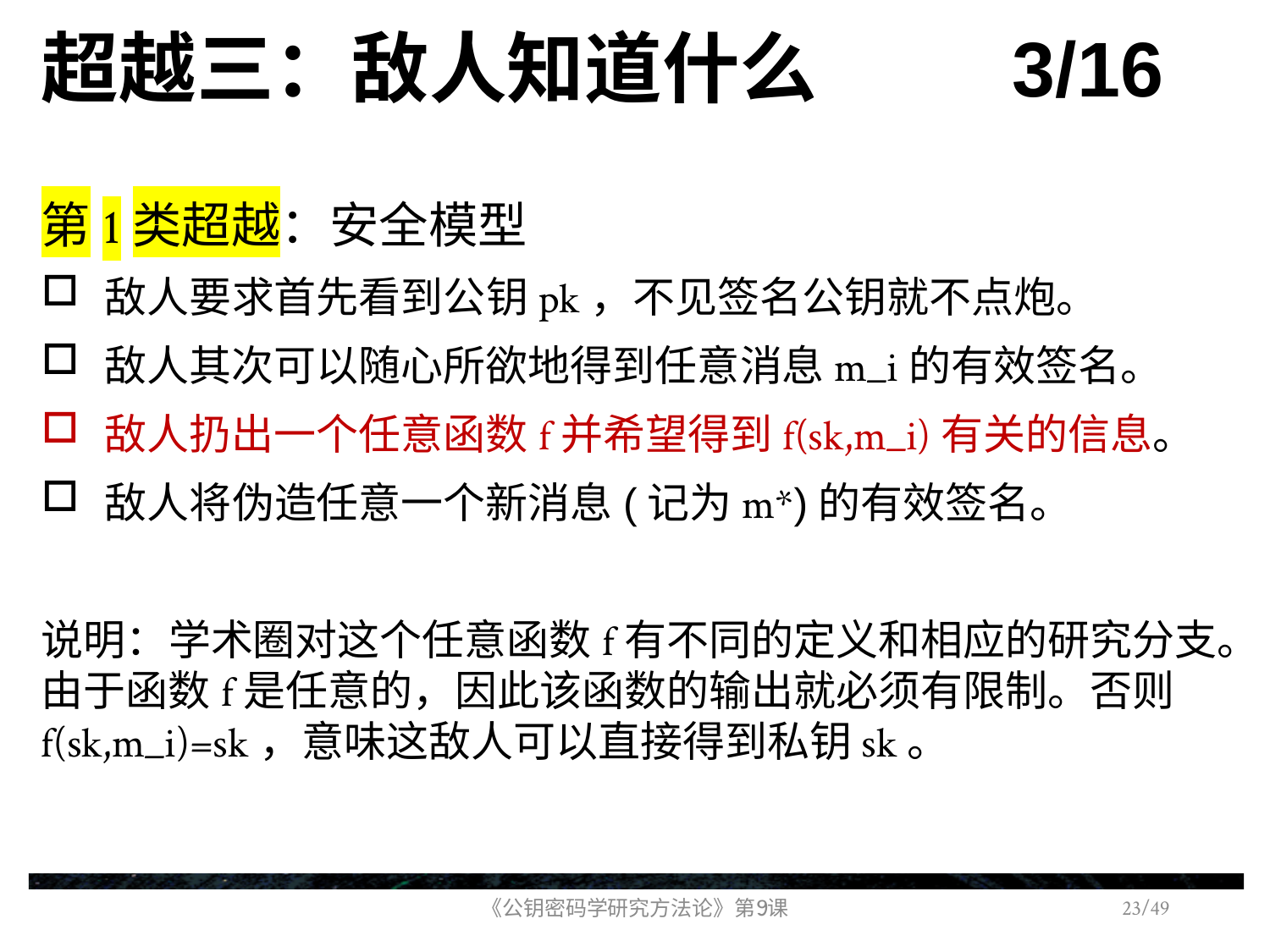

# 超越三：敌人知道什么          3/16
第1类超越：安全模型
敌人要求首先看到公钥pk，不见签名公钥就不点炮。
敌人其次可以随心所欲地得到任意消息m_i的有效签名。
敌人扔出一个任意函数f并希望得到f(sk,m_i)有关的信息。
敌人将伪造任意一个新消息(记为m*)的有效签名。

说明：学术圈对这个任意函数f有不同的定义和相应的研究分支。由于函数f是任意的，因此该函数的输出就必须有限制。否则f(sk,m_i)=sk，意味这敌人可以直接得到私钥sk。
《公钥密码学研究方法论》第9课
23/49